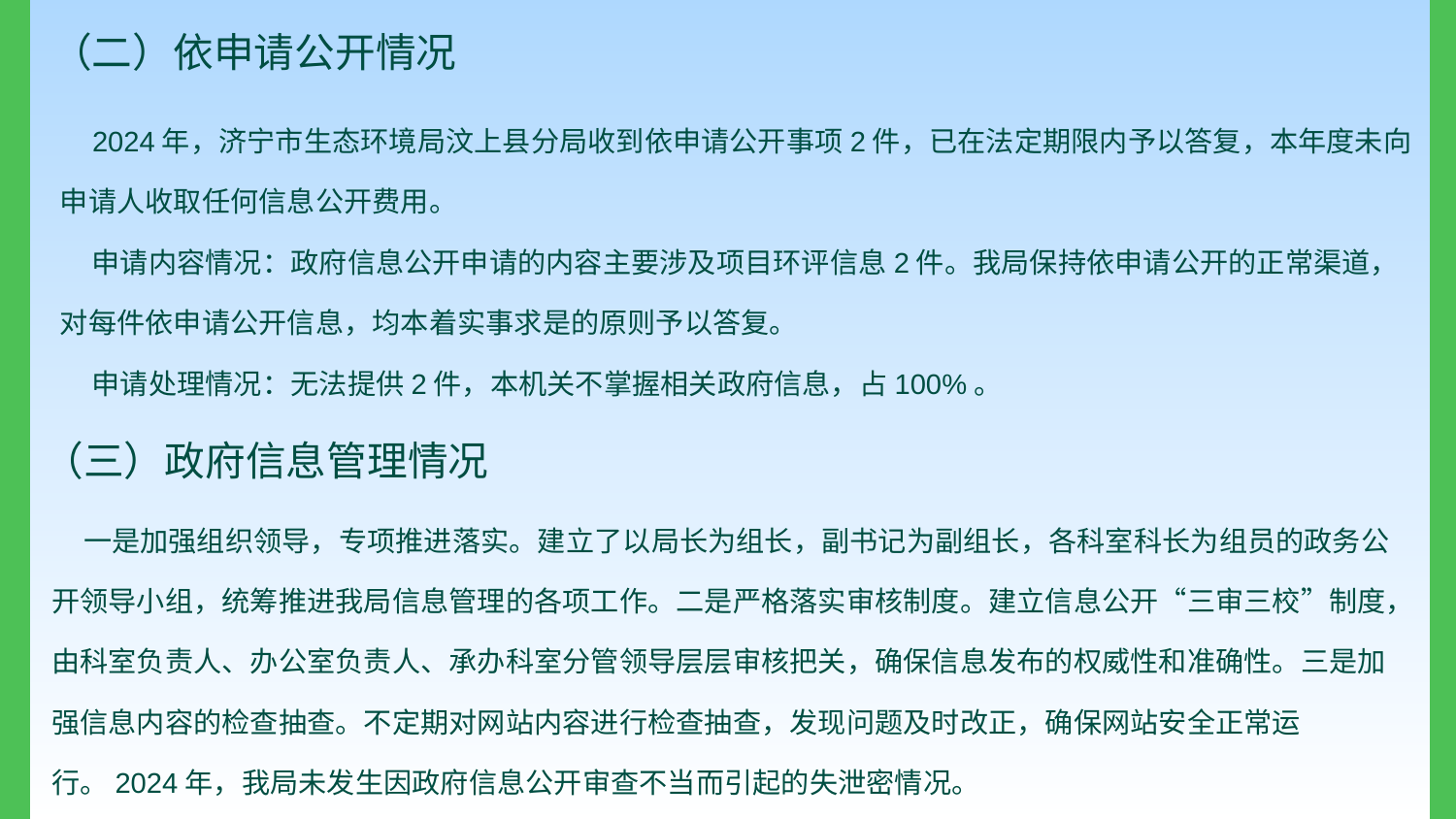

（二）依申请公开情况

    2024年，济宁市生态环境局汶上县分局收到依申请公开事项2件，已在法定期限内予以答复，本年度未向申请人收取任何信息公开费用。
    申请内容情况：政府信息公开申请的内容主要涉及项目环评信息2件。我局保持依申请公开的正常渠道，对每件依申请公开信息，均本着实事求是的原则予以答复。
    申请处理情况：无法提供2件，本机关不掌握相关政府信息，占100%。
（三）政府信息管理情况

    一是加强组织领导，专项推进落实。建立了以局长为组长，副书记为副组长，各科室科长为组员的政务公开领导小组，统筹推进我局信息管理的各项工作。二是严格落实审核制度。建立信息公开“三审三校”制度，由科室负责人、办公室负责人、承办科室分管领导层层审核把关，确保信息发布的权威性和准确性。三是加强信息内容的检查抽查。不定期对网站内容进行检查抽查，发现问题及时改正，确保网站安全正常运行。2024年，我局未发生因政府信息公开审查不当而引起的失泄密情况。